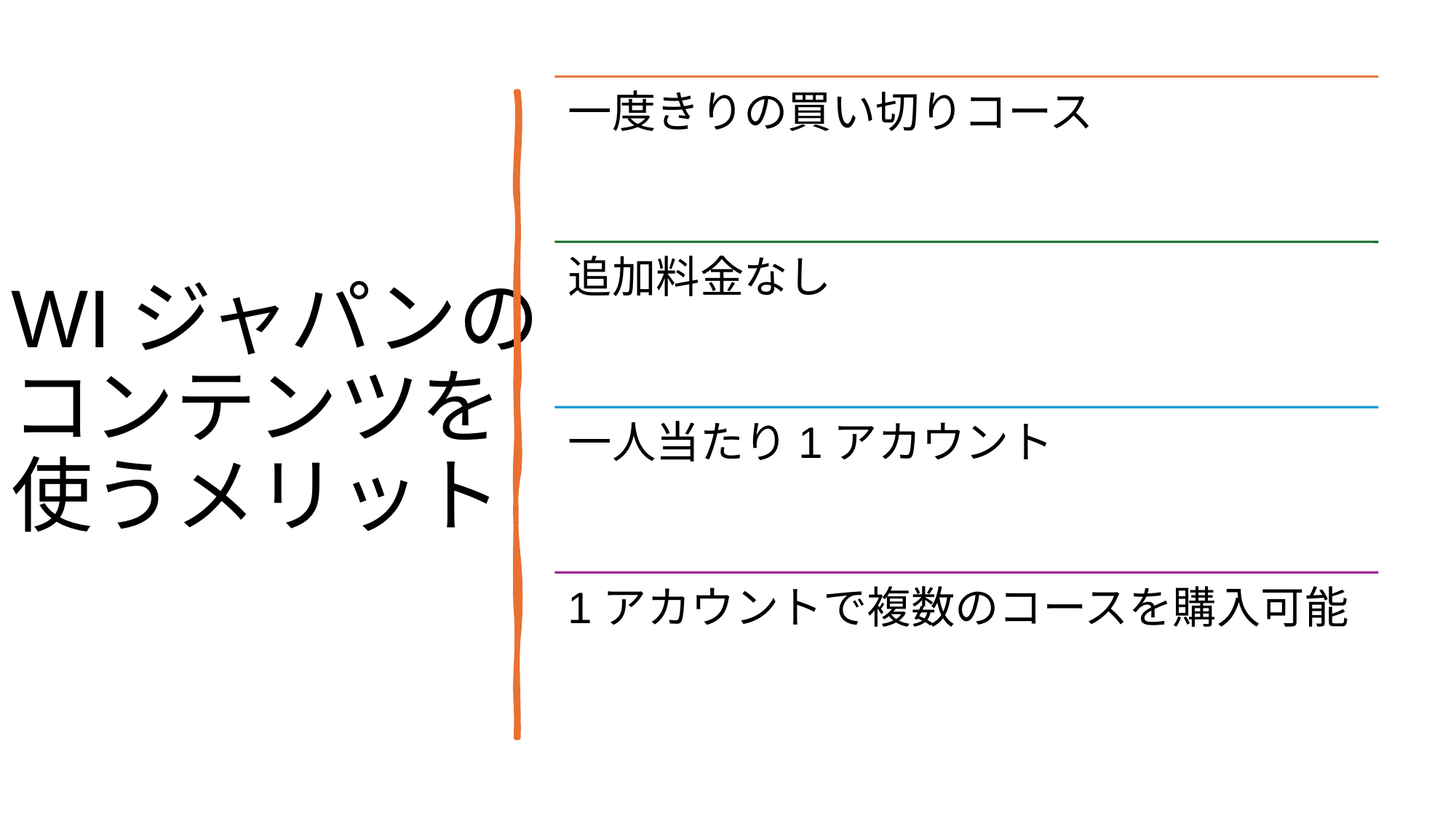

一度きりの買い切りコース
追加料金なし
一人当たり1アカウント
1アカウントで複数のコースを購入可能
# WIジャパンのコンテンツを使うメリット